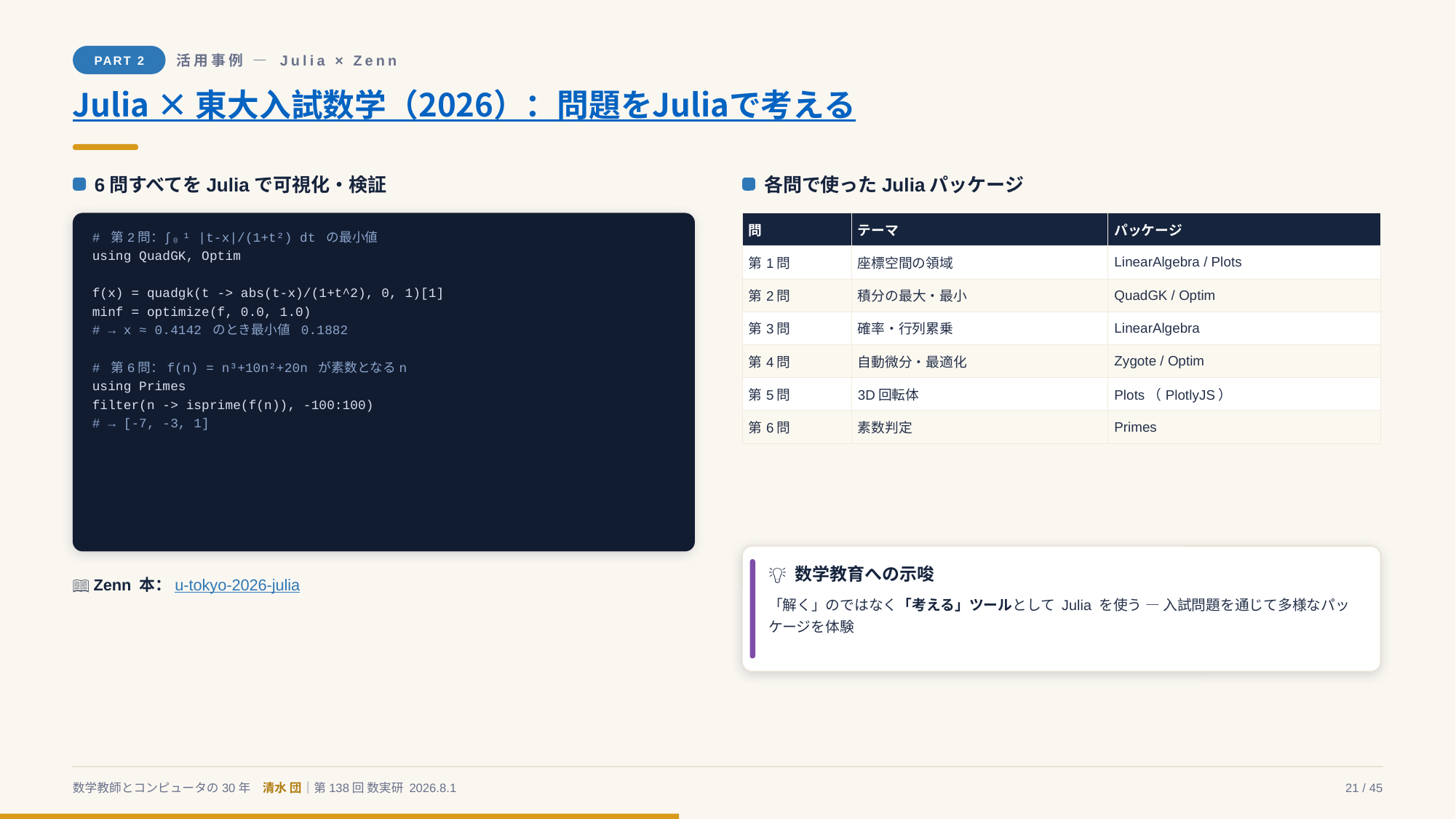

PART 2
活用事例 ― Julia × Zenn
Julia × 東大入試数学（2026）：問題をJuliaで考える

6問すべてをJuliaで可視化・検証
各問で使ったJuliaパッケージ

| 問 | テーマ | パッケージ |
| --- | --- | --- |
| 第1問 | 座標空間の領域 | LinearAlgebra / Plots |
| 第2問 | 積分の最大・最小 | QuadGK / Optim |
| 第3問 | 確率・行列累乗 | LinearAlgebra |
| 第4問 | 自動微分・最適化 | Zygote / Optim |
| 第5問 | 3D回転体 | Plots（PlotlyJS） |
| 第6問 | 素数判定 | Primes |
# 第2問：∫₀¹ |t-x|/(1+t²) dt の最小値
using QuadGK, Optim

f(x) = quadgk(t -> abs(t-x)/(1+t^2), 0, 1)[1]
minf = optimize(f, 0.0, 1.0)
# → x ≈ 0.4142 のとき最小値 0.1882

# 第6問：f(n) = n³+10n²+20n が素数となるn
using Primes
filter(n -> isprime(f(n)), -100:100)
# → [-7, -3, 1]

💡 数学教育への示唆

📖 Zenn 本：u-tokyo-2026-julia
「解く」のではなく「考える」ツールとして Julia を使う ― 入試問題を通じて多様なパッケージを体験

数学教師とコンピュータの30年　清水 団｜第138回 数実研 2026.8.1
21 / 45